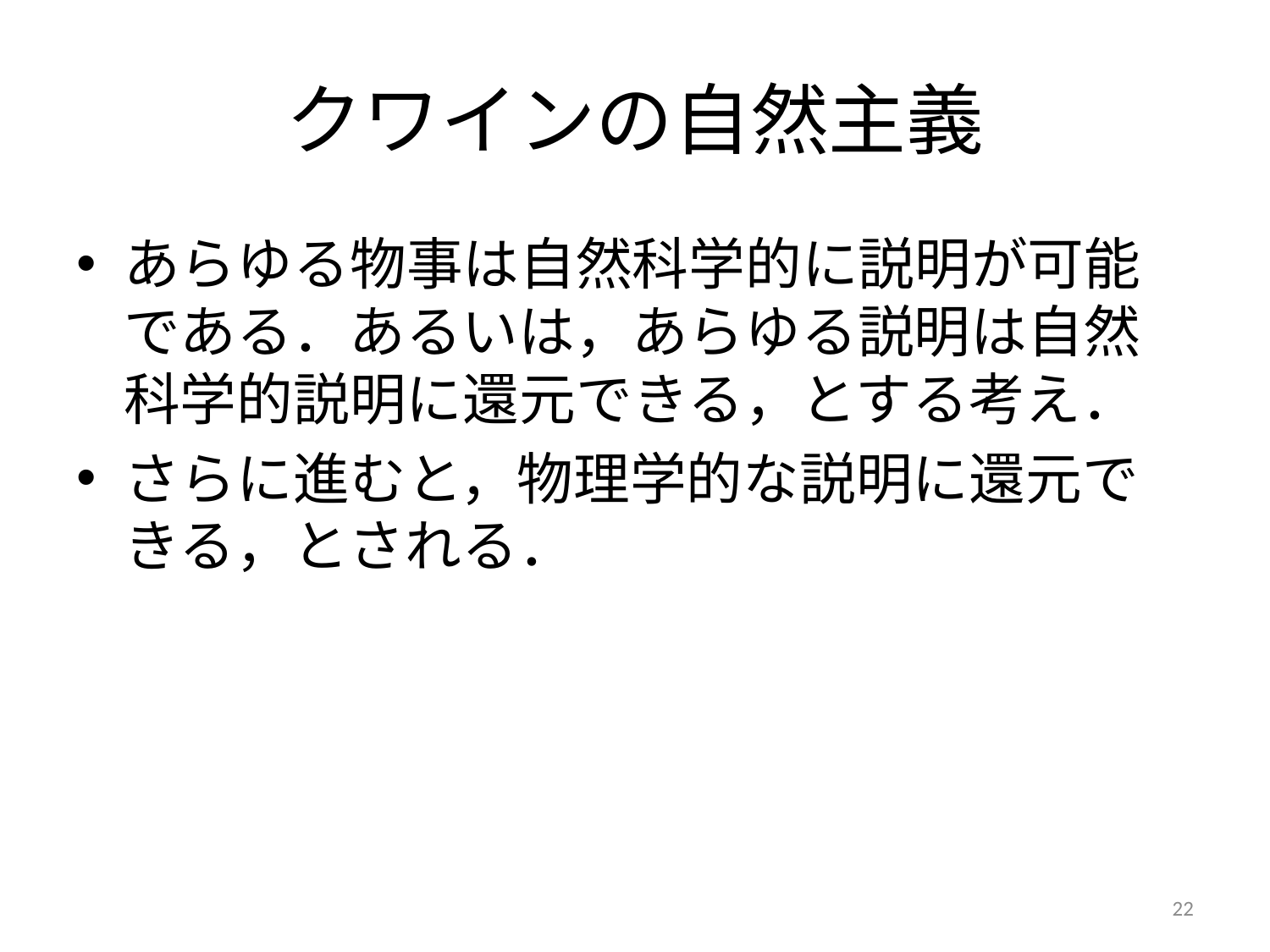

# クワインの自然主義
あらゆる物事は自然科学的に説明が可能である．あるいは，あらゆる説明は自然科学的説明に還元できる，とする考え．
さらに進むと，物理学的な説明に還元できる，とされる．

22